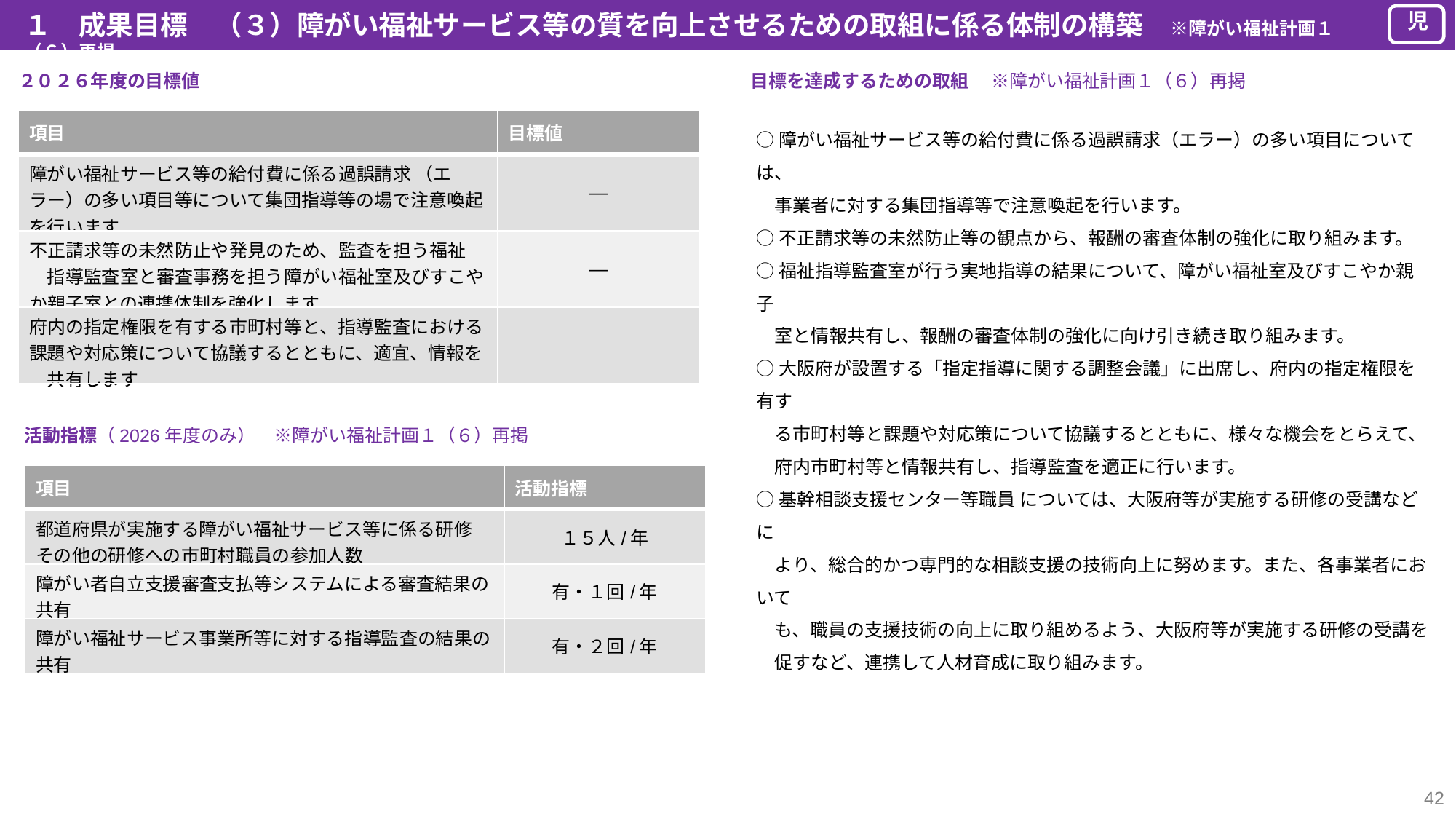

１　成果目標　（３）障がい福祉サービス等の質を向上させるための取組に係る体制の構築　※障がい福祉計画１（６）再掲
児

２０２６年度の目標値
目標を達成するための取組　 ※障がい福祉計画１（６）再掲
| 項目 | 目標値 |
| --- | --- |
| 障がい福祉サービス等の給付費に係る過誤請求 （エラー）の多い項目等について集団指導等の場で注意喚起を行います | ― |
| 不正請求等の未然防止や発見のため、監査を担う福祉　　指導監査室と審査事務を担う障がい福祉室及びすこやか親子室との連携体制を強化します | ― |
| 府内の指定権限を有する市町村等と、指導監査における課題や対応策について協議するとともに、適宜、情報を　共有します |  |
○障がい福祉サービス等の給付費に係る過誤請求（エラー）の多い項目については、
　事業者に対する集団指導等で注意喚起を行います。
○不正請求等の未然防止等の観点から、報酬の審査体制の強化に取り組みます。
○福祉指導監査室が行う実地指導の結果について、障がい福祉室及びすこやか親子
　室と情報共有し、報酬の審査体制の強化に向け引き続き取り組みます。
○大阪府が設置する「指定指導に関する調整会議」に出席し、府内の指定権限を有す
　る市町村等と課題や対応策について協議するとともに、様々な機会をとらえて、
　府内市町村等と情報共有し、指導監査を適正に行います。
○基幹相談支援センター等職員 については、大阪府等が実施する研修の受講などに
　より、総合的かつ専門的な相談支援の技術向上に努めます。また、各事業者において
　も、職員の支援技術の向上に取り組めるよう、大阪府等が実施する研修の受講を
　促すなど、連携して人材育成に取り組みます。
活動指標（2026年度のみ）　※障がい福祉計画１（６）再掲
| 項目 | 活動指標 |
| --- | --- |
| 都道府県が実施する障がい福祉サービス等に係る研修 その他の研修への市町村職員の参加人数 | １５人/年 |
| 障がい者自立支援審査支払等システムによる審査結果の共有 | 有・１回/年 |
| 障がい福祉サービス事業所等に対する指導監査の結果の共有 | 有・２回/年 |
42